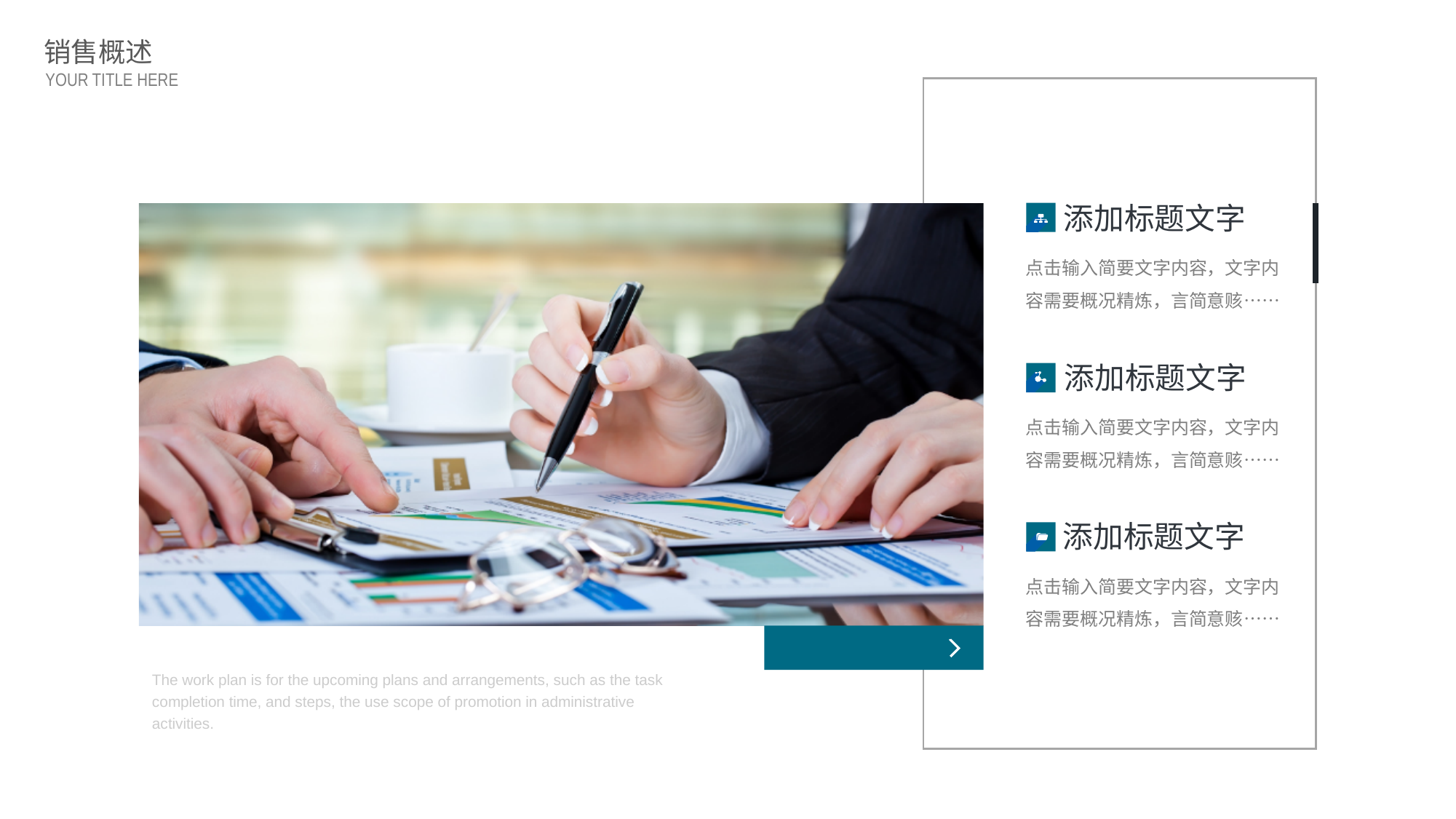

销售概述
YOUR TITLE HERE

添加标题文字

点击输入简要文字内容，文字内容需要概况精炼，言简意赅……
添加标题文字

点击输入简要文字内容，文字内容需要概况精炼，言简意赅……
添加标题文字

点击输入简要文字内容，文字内容需要概况精炼，言简意赅……

The work plan is for the upcoming plans and arrangements, such as the task completion time, and steps, the use scope of promotion in administrative activities.